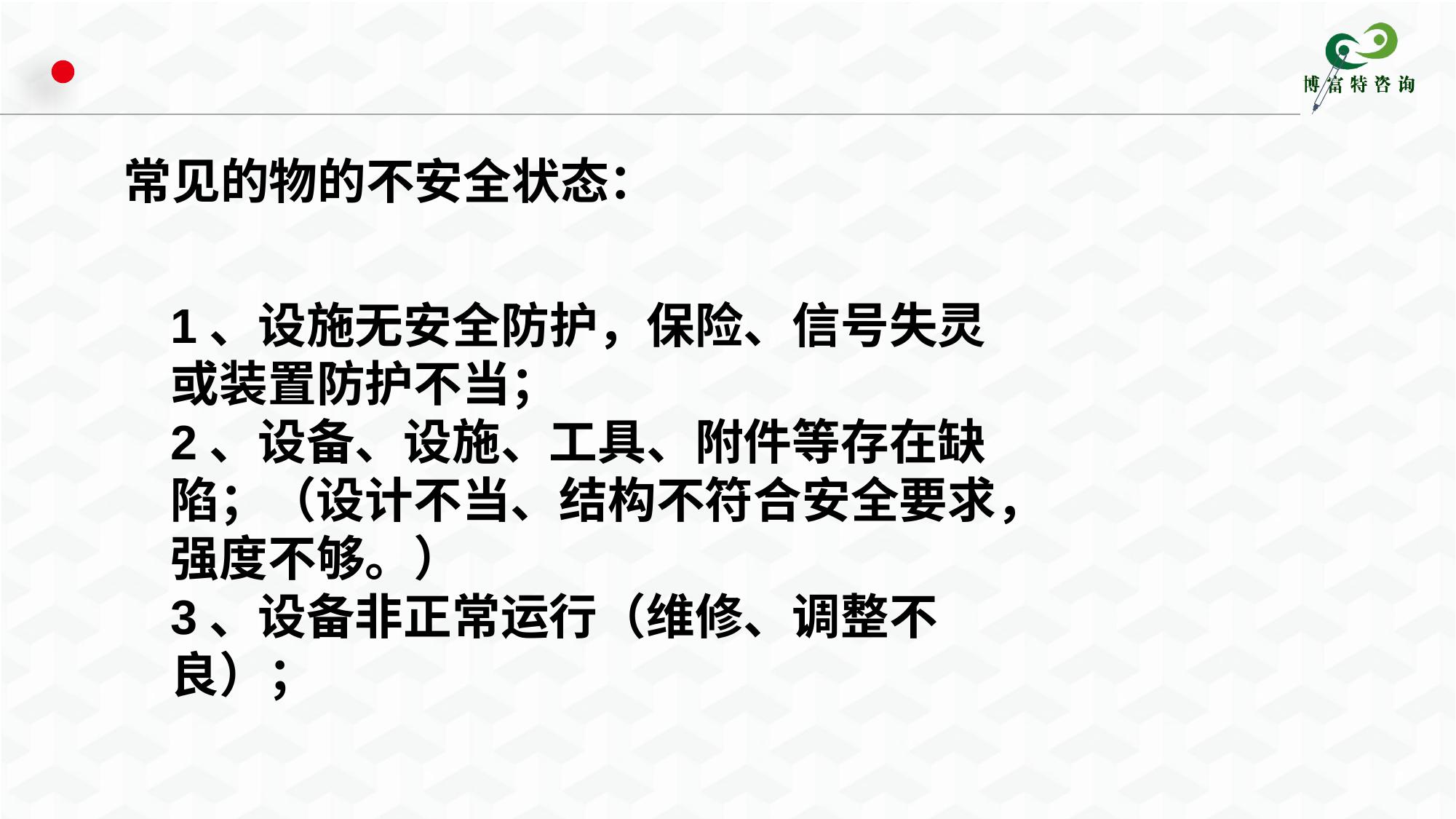

常见的物的不安全状态：
1、设施无安全防护，保险、信号失灵或装置防护不当；
2、设备、设施、工具、附件等存在缺陷；（设计不当、结构不符合安全要求，强度不够。）
3、设备非正常运行（维修、调整不良）；